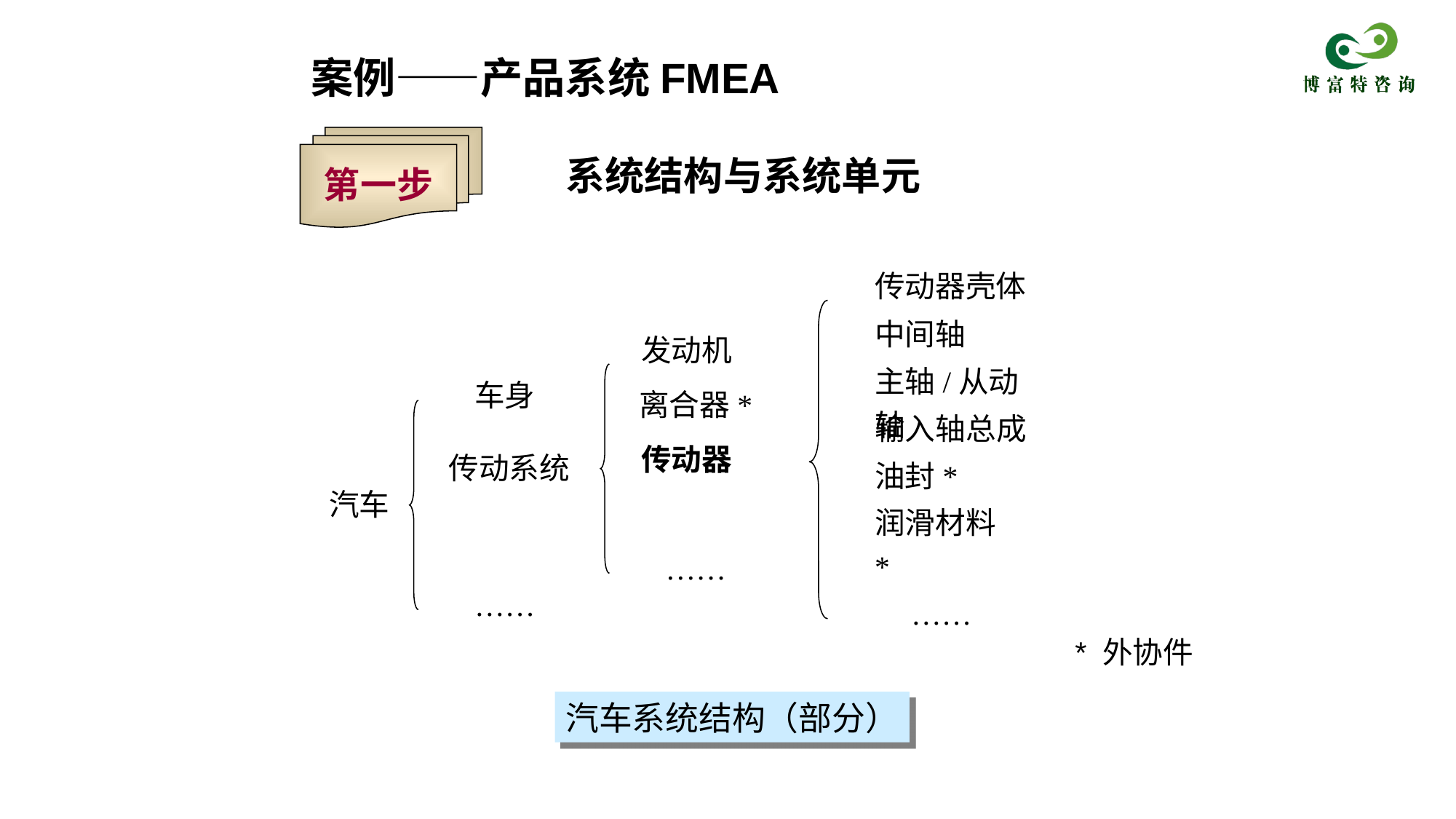

案例——产品系统FMEA
第一步
系统结构与系统单元
传动器壳体

中间轴
发动机
主轴/从动轴
车身

离合器*
输入轴总成

传动器
传动系统
油封*
汽车
润滑材料*
……
……
……
* 外协件
汽车系统结构（部分）